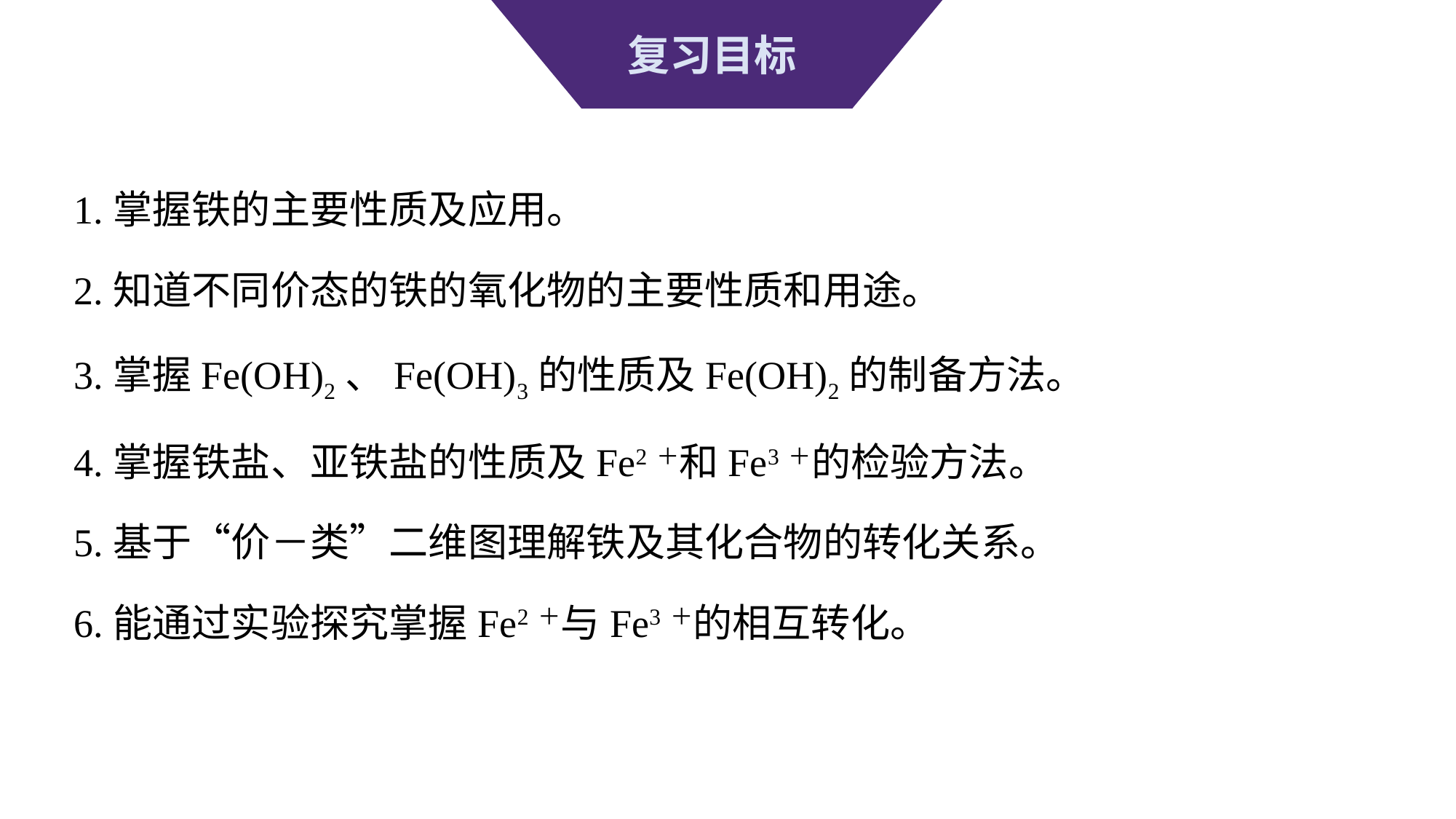

复习目标
1.掌握铁的主要性质及应用。
2.知道不同价态的铁的氧化物的主要性质和用途。
3.掌握Fe(OH)2、Fe(OH)3的性质及Fe(OH)2的制备方法。
4.掌握铁盐、亚铁盐的性质及Fe2＋和Fe3＋的检验方法。
5.基于“价－类”二维图理解铁及其化合物的转化关系。
6.能通过实验探究掌握Fe2＋与Fe3＋的相互转化。